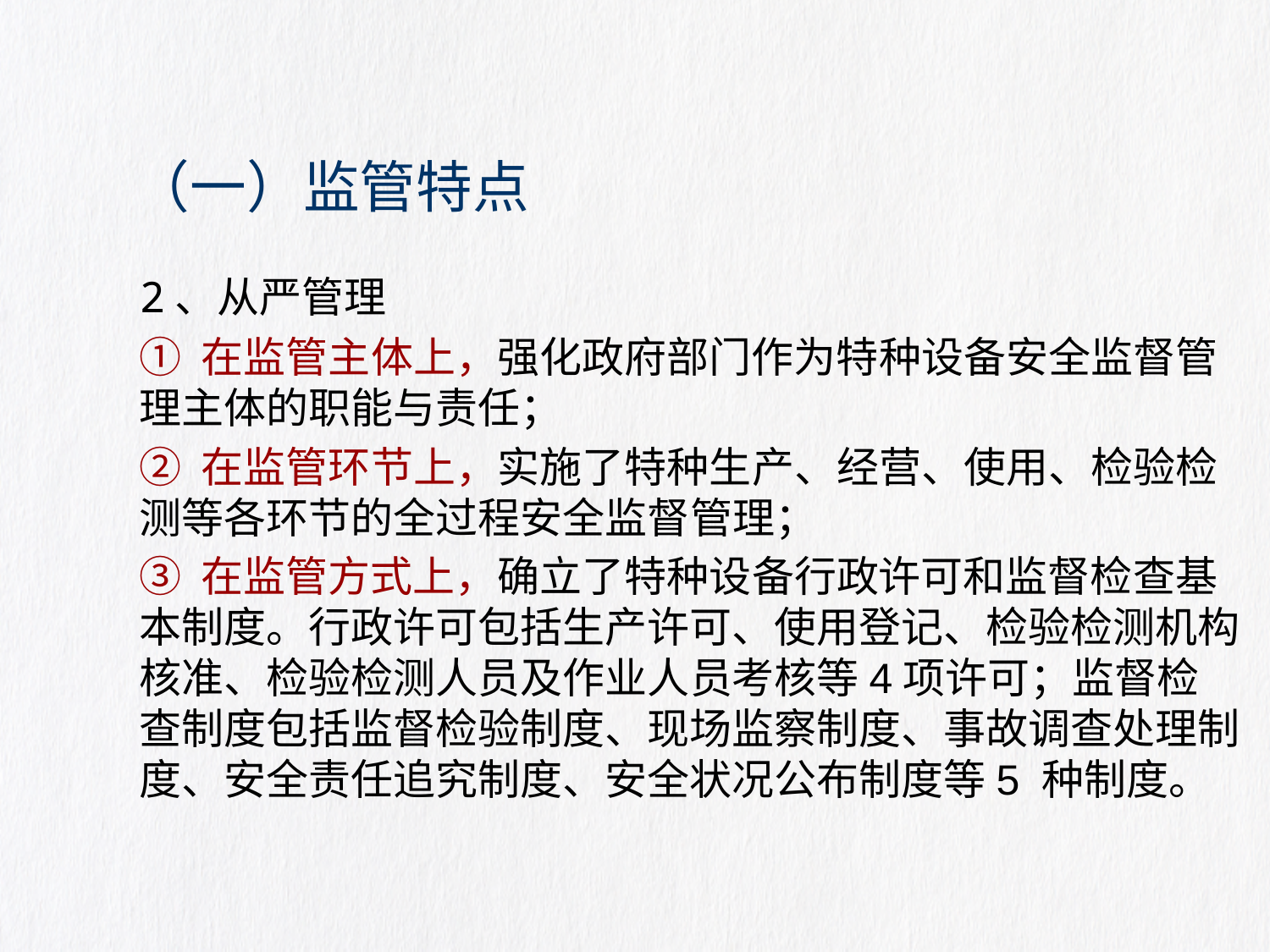

# （一）监管特点
2、从严管理
① 在监管主体上，强化政府部门作为特种设备安全监督管理主体的职能与责任；
② 在监管环节上，实施了特种生产、经营、使用、检验检测等各环节的全过程安全监督管理；
③ 在监管方式上，确立了特种设备行政许可和监督检查基本制度。行政许可包括生产许可、使用登记、检验检测机构核准、检验检测人员及作业人员考核等4项许可；监督检查制度包括监督检验制度、现场监察制度、事故调查处理制度、安全责任追究制度、安全状况公布制度等5 种制度。
80